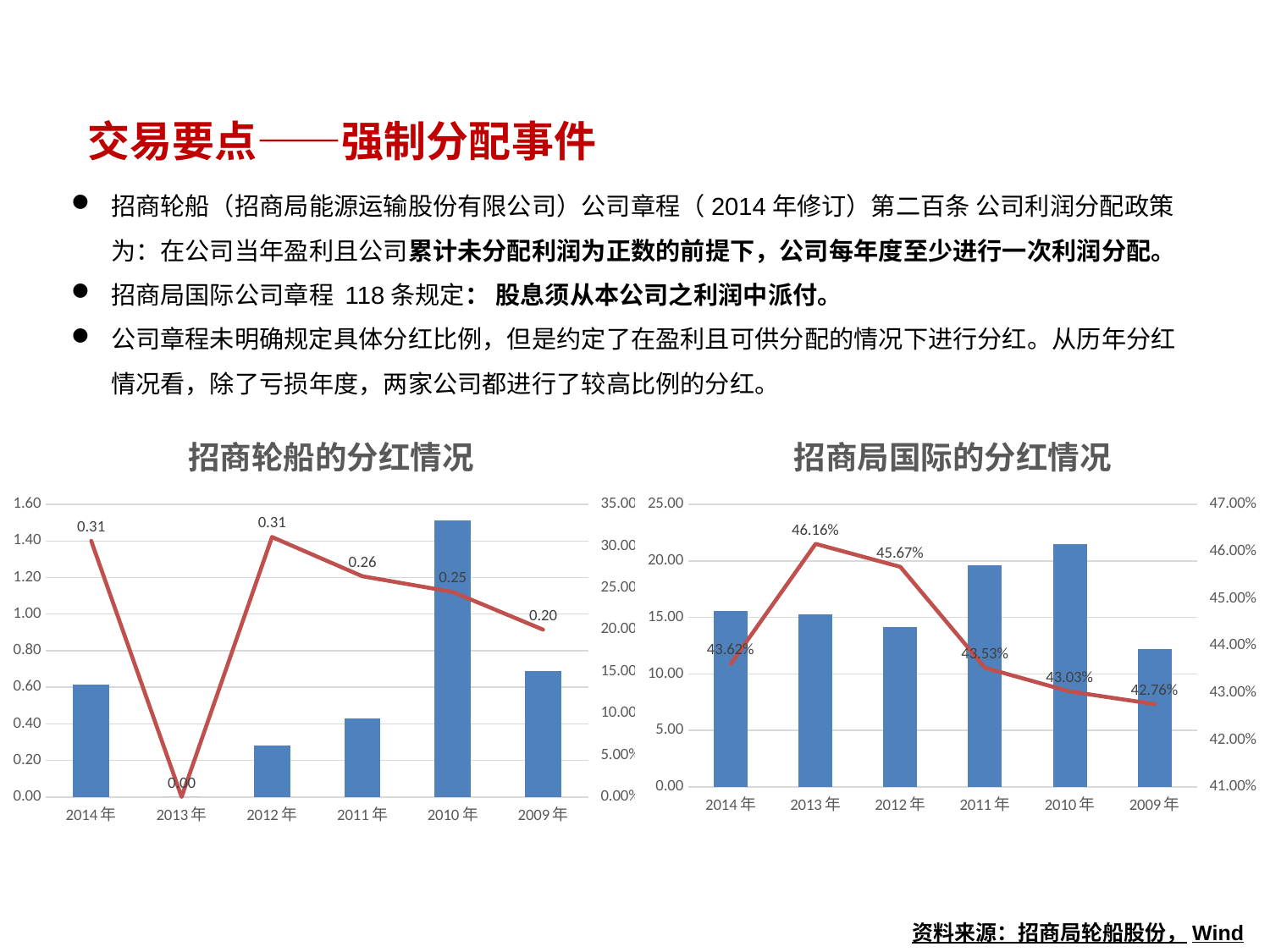

交易要点——强制分配事件
招商轮船（招商局能源运输股份有限公司）公司章程（2014年修订）第二百条 公司利润分配政策为：在公司当年盈利且公司累计未分配利润为正数的前提下，公司每年度至少进行一次利润分配。
招商局国际公司章程 118条规定： 股息须从本公司之利润中派付。
公司章程未明确规定具体分红比例，但是约定了在盈利且可供分配的情况下进行分红。从历年分红情况看，除了亏损年度，两家公司都进行了较高比例的分红。

### Chart: 招商轮船的分红情况

| Category | 现金分红(亿元) | 现金分红率 |
|---|---|---|
| 2014年 | 0.6137199999999999 | 0.30645517271684103 |
| 2013年 | 0.0 | 0.0 |
| 2012年 | 0.28325500000000003 | 0.31102622017302967 |
| 2011年 | 0.429175 | 0.2640823404030136 |
| 2010年 | 1.5106950000000001 | 0.2453221457273906 |
| 2009年 | 0.6866800000000001 | 0.20012811836784897 |

### Chart: 招商局国际的分红情况

| Category | 现金分红(亿元) | 现金分红率 |
|---|---|---|
| 2014年 | 15.572523 | 0.43615312975573556 |
| 2013年 | 15.290926999999998 | 0.4616286381995823 |
| 2012年 | 14.140137 | 0.45674854456419095 |
| 2011年 | 19.652462 | 0.4352908861751059 |
| 2010年 | 21.514342000000003 | 0.4302812721603383 |
| 2009年 | 12.190792 | 0.42759792355943765 |
资料来源：招商局轮船股份，Wind